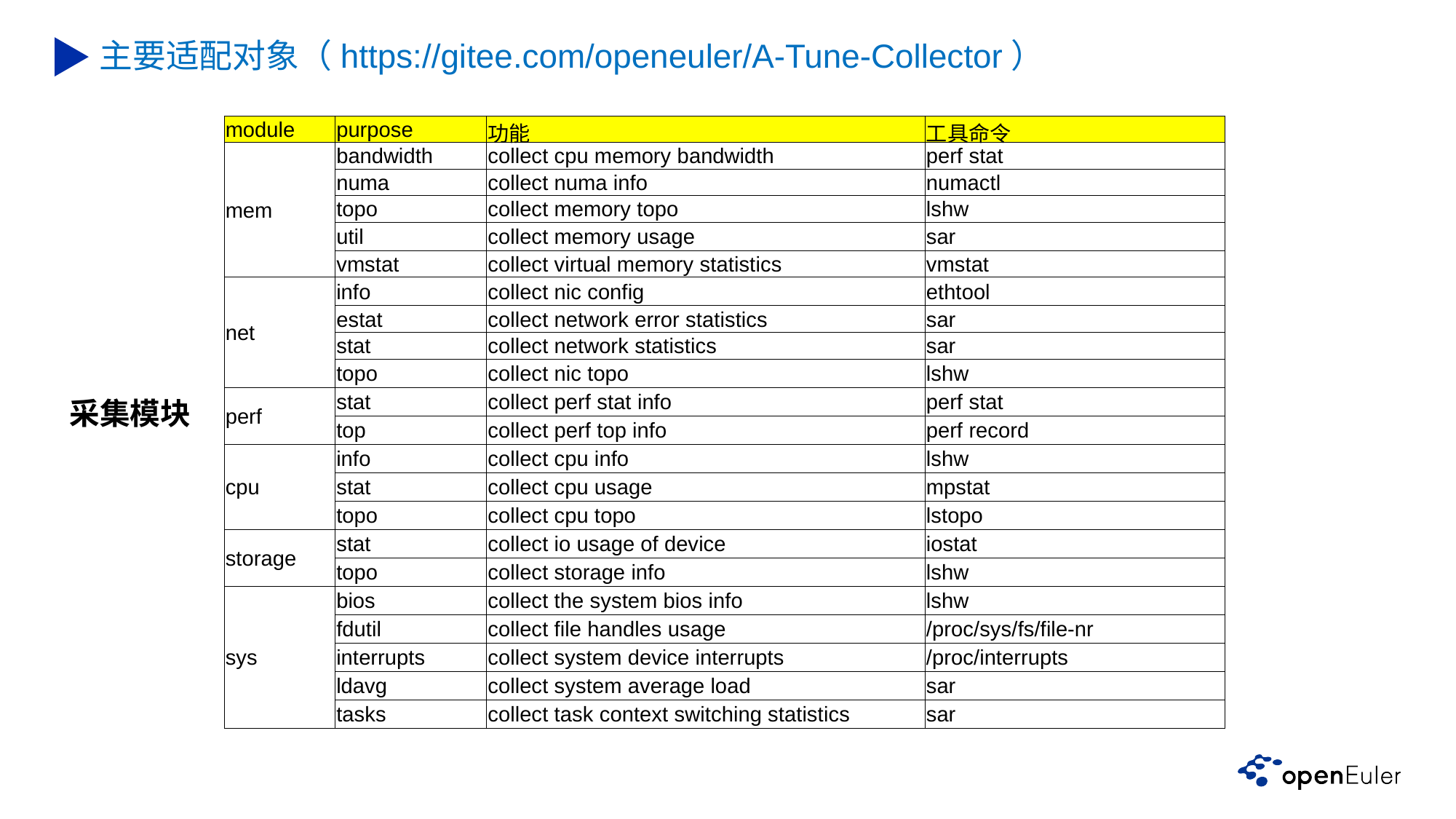

主要适配对象（https://gitee.com/openeuler/A-Tune-Collector）
| module | purpose | 功能 | 工具命令 |
| --- | --- | --- | --- |
| mem | bandwidth | collect cpu memory bandwidth | perf stat |
|  | numa | collect numa info | numactl |
|  | topo | collect memory topo | lshw |
|  | util | collect memory usage | sar |
|  | vmstat | collect virtual memory statistics | vmstat |
| net | info | collect nic config | ethtool |
|  | estat | collect network error statistics | sar |
|  | stat | collect network statistics | sar |
|  | topo | collect nic topo | lshw |
| perf | stat | collect perf stat info | perf stat |
|  | top | collect perf top info | perf record |
| cpu | info | collect cpu info | lshw |
|  | stat | collect cpu usage | mpstat |
|  | topo | collect cpu topo | lstopo |
| storage | stat | collect io usage of device | iostat |
|  | topo | collect storage info | lshw |
| sys | bios | collect the system bios info | lshw |
|  | fdutil | collect file handles usage | /proc/sys/fs/file-nr |
|  | interrupts | collect system device interrupts | /proc/interrupts |
|  | ldavg | collect system average load | sar |
|  | tasks | collect task context switching statistics | sar |
采集模块